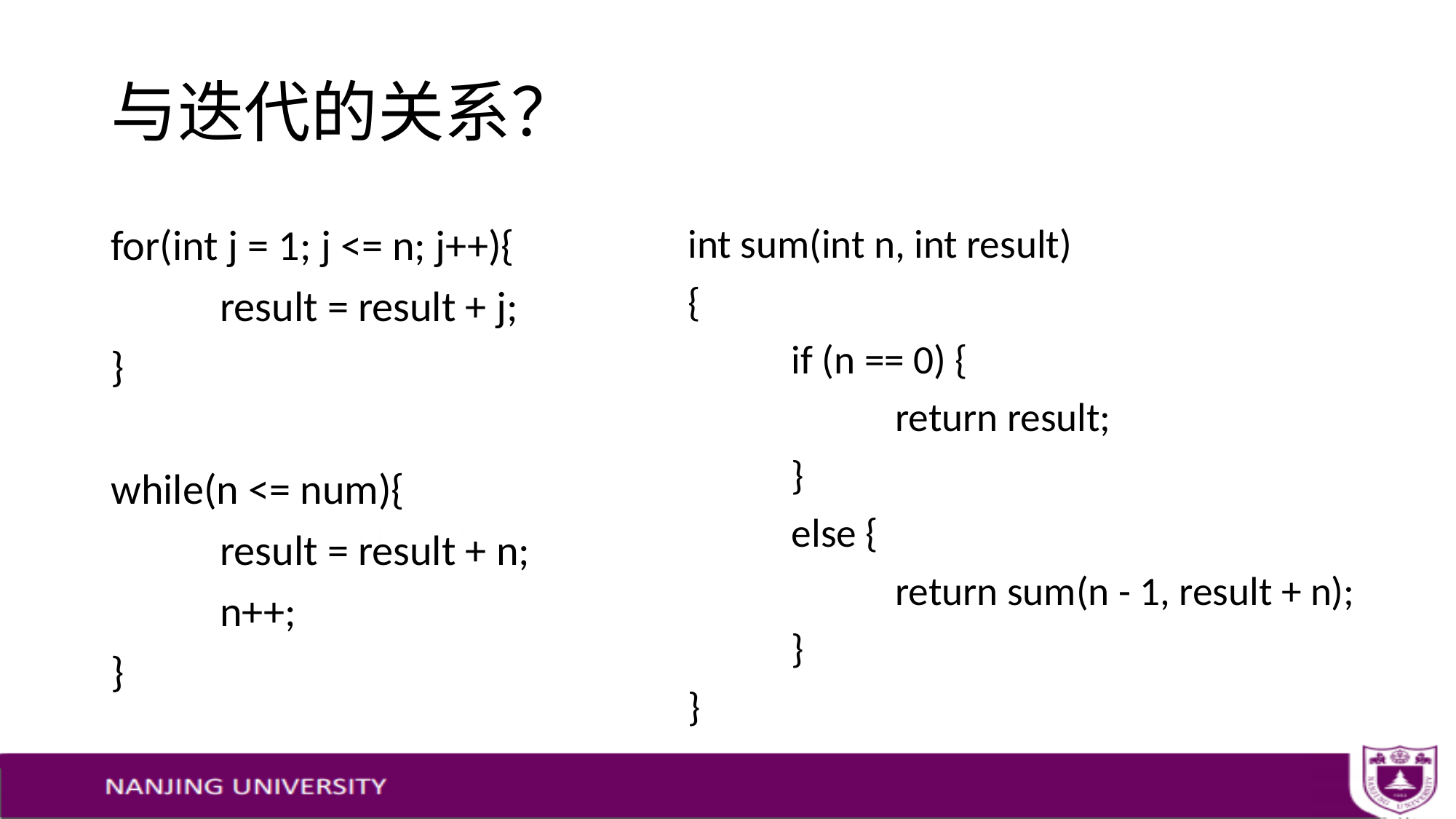

# 与迭代的关系？
for(int j = 1; j <= n; j++){
	result = result + j;
}

while(n <= num){
	result = result + n;
	n++;
}
int sum(int n, int result)
{
	if (n == 0) {
		return result;
	}
	else {
		return sum(n - 1, result + n);
	}
}